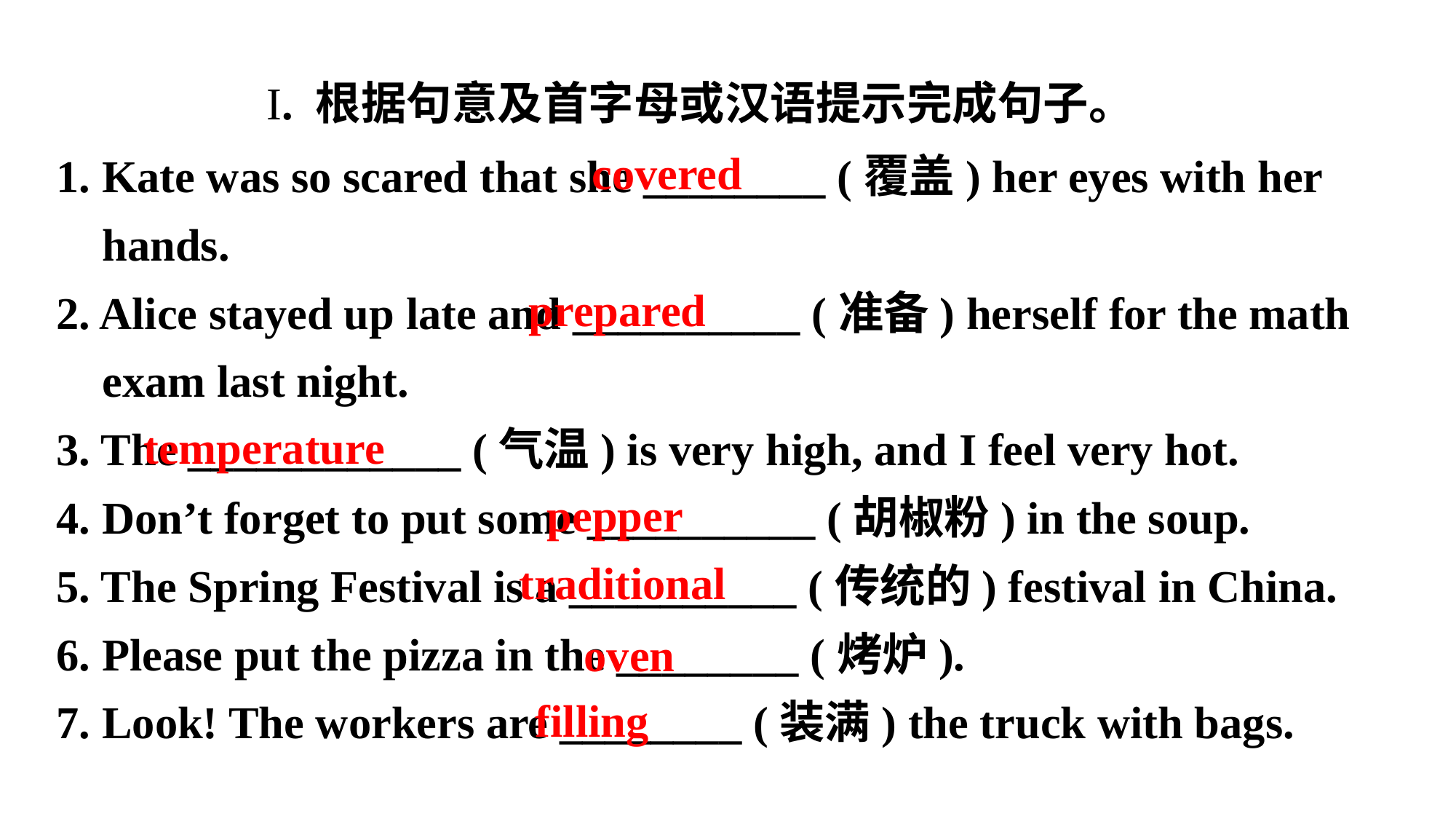

应用实践类活动
I. 根据句意及首字母或汉语提示完成句子。
1. Kate was so scared that she ________ (覆盖) her eyes with her
    hands.
2. Alice stayed up late and __________ (准备) herself for the math
    exam last night.
3. The ____________ (气温) is very high, and I feel very hot.
4. Don’t forget to put some __________ (胡椒粉) in the soup.
5. The Spring Festival is a __________ (传统的) festival in China.
6. Please put the pizza in the ________ (烤炉).
7. Look! The workers are ________ (装满) the truck with bags.
covered
prepared
temperature
pepper
traditional
oven
filling